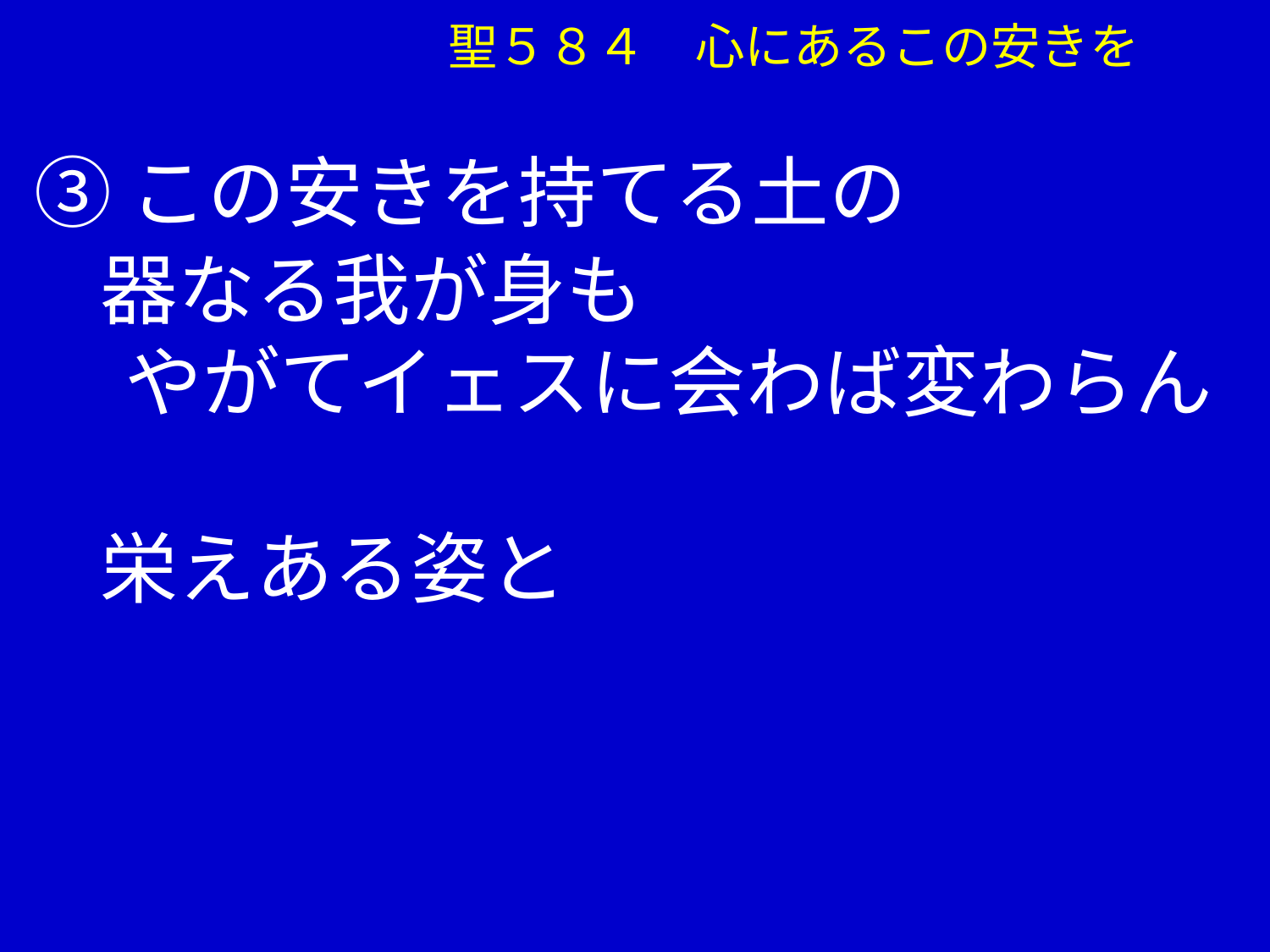

聖５８４　心にあるこの安きを
 ③この安きを持てる土の
    器なる我が身も
　  やがてイェスに会わば変わらん
    栄えある姿と